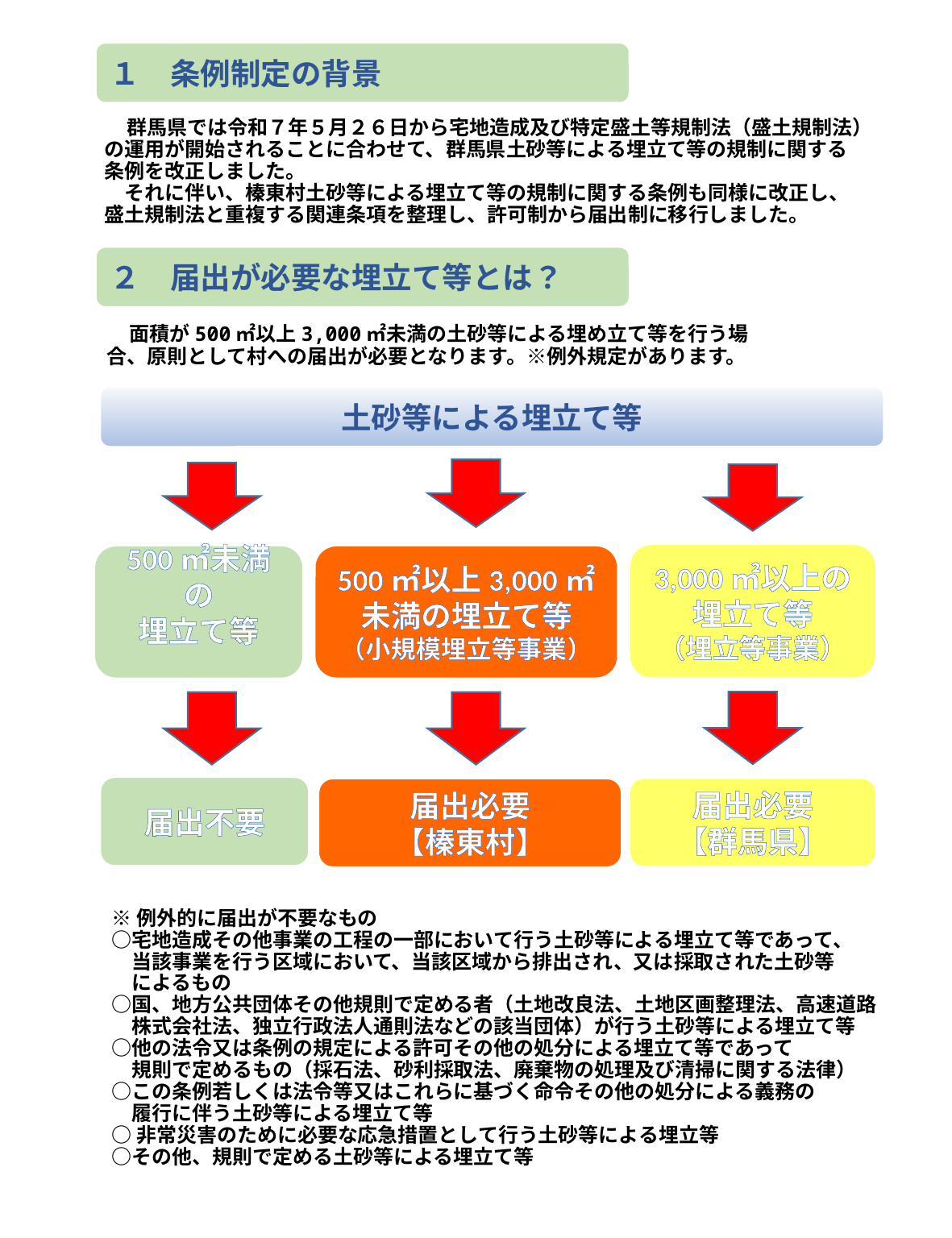

１　条例制定の背景
　群馬県では令和７年５月２６日から宅地造成及び特定盛土等規制法（盛土規制法）の運用が開始されることに合わせて、群馬県土砂等による埋立て等の規制に関する
条例を改正しました。
　それに伴い、榛東村土砂等による埋立て等の規制に関する条例も同様に改正し、
盛土規制法と重複する関連条項を整理し、許可制から届出制に移行しました。

２　届出が必要な埋立て等とは？

　面積が500㎡以上3,000㎡未満の土砂等による埋め立て等を行う場合、原則として村への届出が必要となります。※例外規定があります。
土砂等による埋立て等

3,000㎡以上の
埋立て等
（埋立等事業）
500㎡未満の
埋立て等

500㎡以上3,000㎡未満の埋立て等
（小規模埋立等事業）

届出不要

届出必要
【群馬県】

届出必要
【榛東村】

※例外的に届出が不要なもの
○宅地造成その他事業の工程の一部において行う土砂等による埋立て等であって、
　当該事業を行う区域において、当該区域から排出され、又は採取された土砂等
　によるもの
○国、地方公共団体その他規則で定める者（土地改良法、土地区画整理法、高速道路
　株式会社法、独立行政法人通則法などの該当団体）が行う土砂等による埋立て等
○他の法令又は条例の規定による許可その他の処分による埋立て等であって
　規則で定めるもの（採石法、砂利採取法、廃棄物の処理及び清掃に関する法律）
○この条例若しくは法令等又はこれらに基づく命令その他の処分による義務の
　履行に伴う土砂等による埋立て等
○非常災害のために必要な応急措置として行う土砂等による埋立等
○その他、規則で定める土砂等による埋立て等